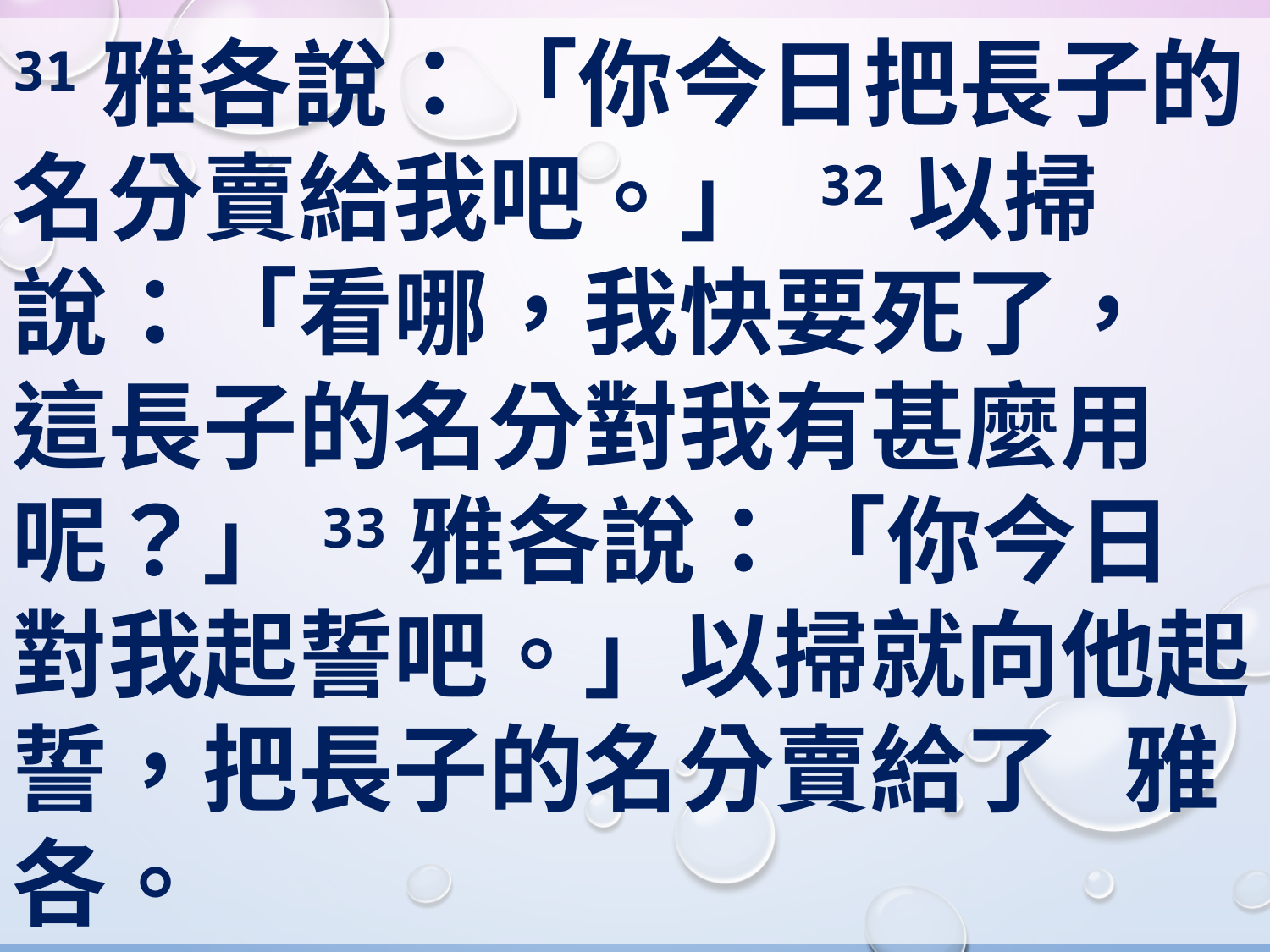

31雅各說：「你今日把長子的名分賣給我吧。」 32以掃說：「看哪，我快要死了， 這長子的名分對我有甚麼用呢？」33雅各說：「你今日對我起誓吧。」以掃就向他起誓，把長子的名分賣給了   雅各。